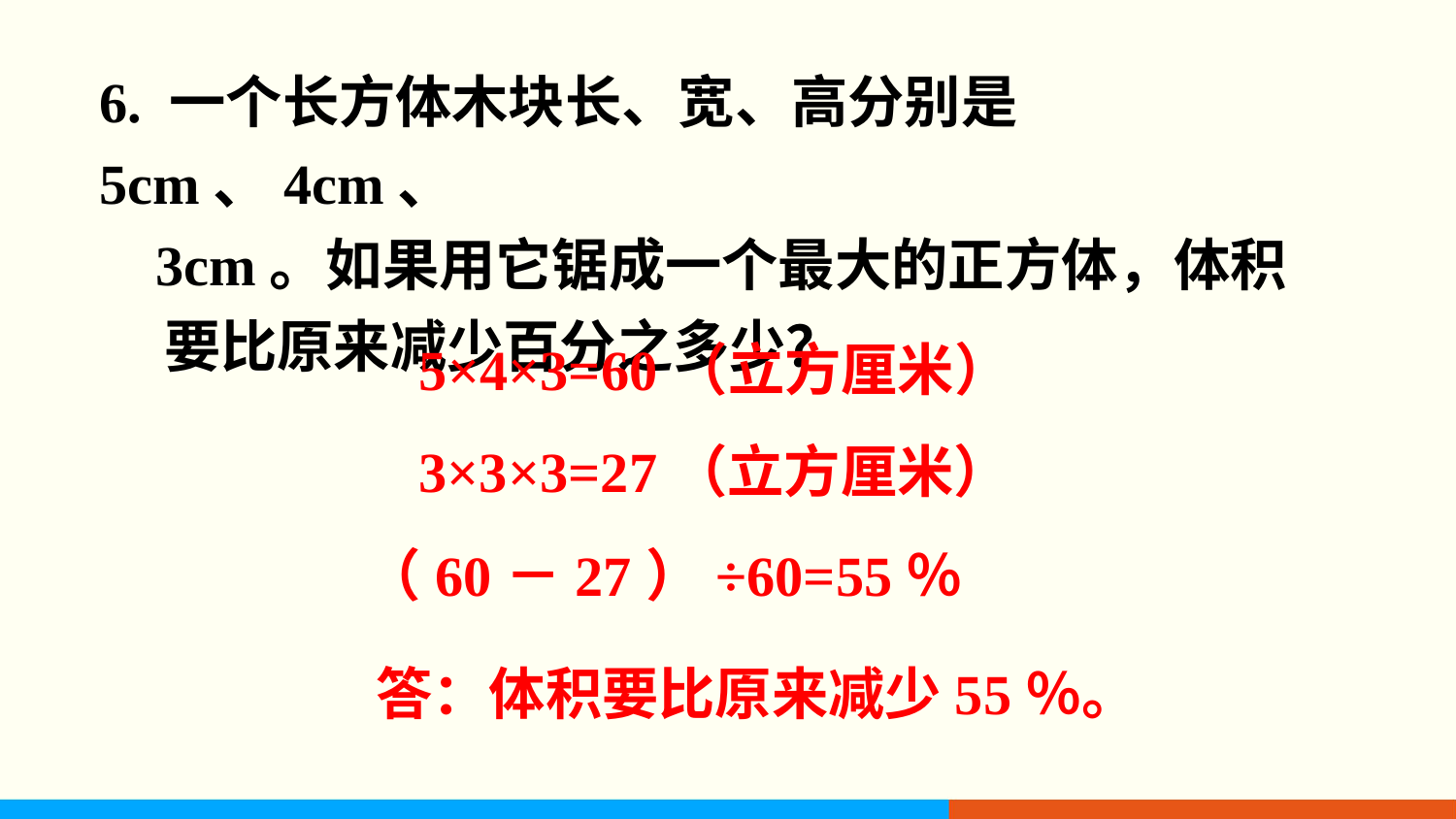

6. 一个长方体木块长、宽、高分别是5cm、4cm、
    3cm。如果用它锯成一个最大的正方体，体积
    要比原来减少百分之多少？
5×4×3=60（立方厘米）
3×3×3=27（立方厘米）
（60－27）÷60=55％
答：体积要比原来减少55％。